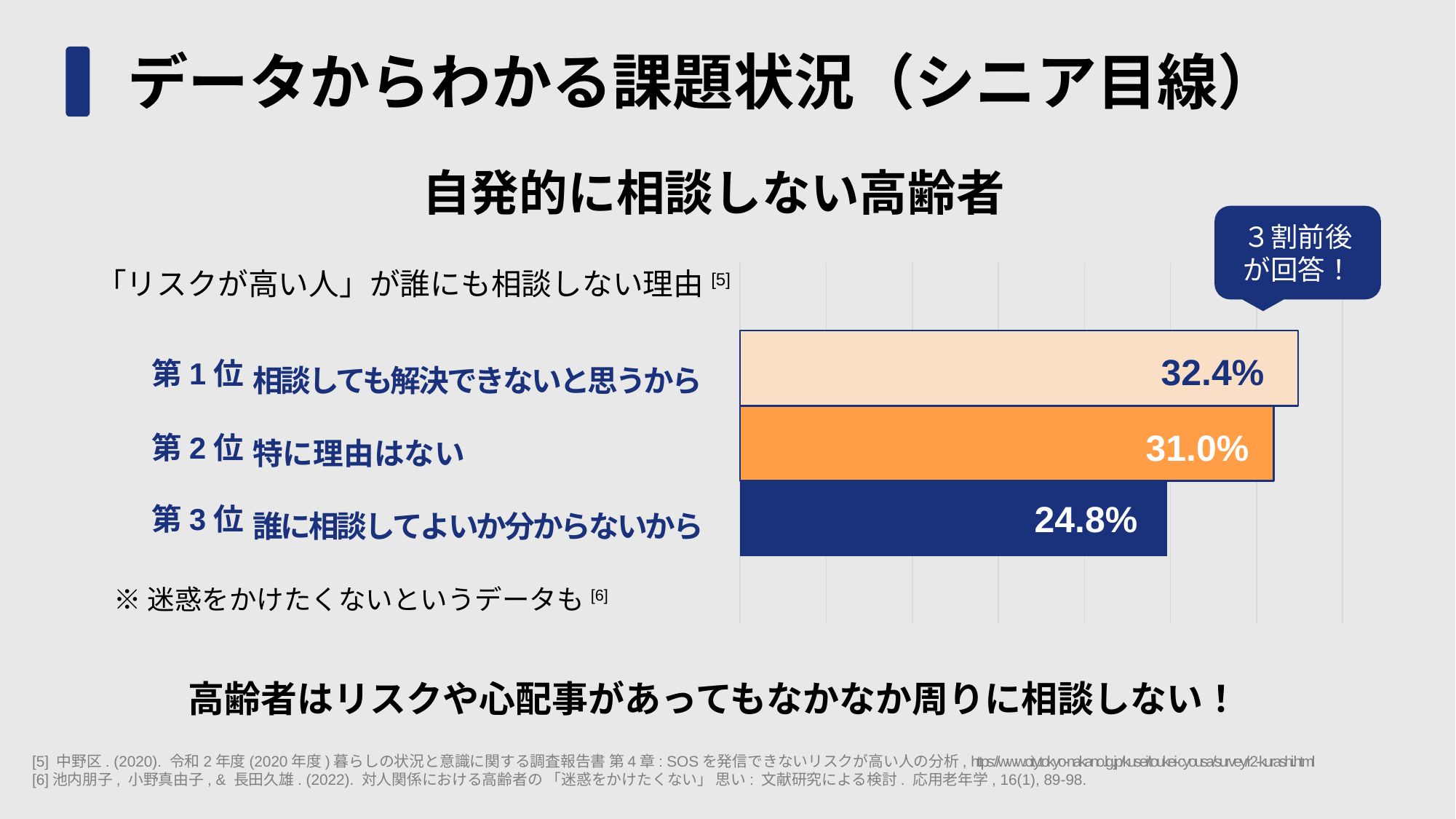

# データからわかる課題状況（シニア目線）
自発的に相談しない高齢者
３割前後が回答！

### Chart

| Category | 誰に相談してよいのかわからないから | 特に理由はない | 相談しても解決できないと思うから2 |
|---|---|---|---|
| カテゴリ 1 | 24.8 | 31.0 | 32.4 |
相談しても解決できないと思うから
特に理由はない
誰に相談してよいか分からないから
32.4%
第1位
31.0%
第2位
24.8%
第3位
「リスクが高い人」が誰にも相談しない理由[5]
※迷惑をかけたくないというデータも[6]
高齢者はリスクや心配事があってもなかなか周りに相談しない！
[5] 中野区. (2020). 令和2年度(2020年度)暮らしの状況と意識に関する調査報告書 第4章: SOSを発信できないリスクが高い人の分析, https://www.city.tokyo-nakano.lg.jp/kusei/toukei-cyousa/survey/r2-kurashi.html
[6]池内朋子, 小野真由子, & 長田久雄. (2022). 対人関係における高齢者の 「迷惑をかけたくない」 思い: 文献研究による検討. 応用老年学, 16(1), 89-98.